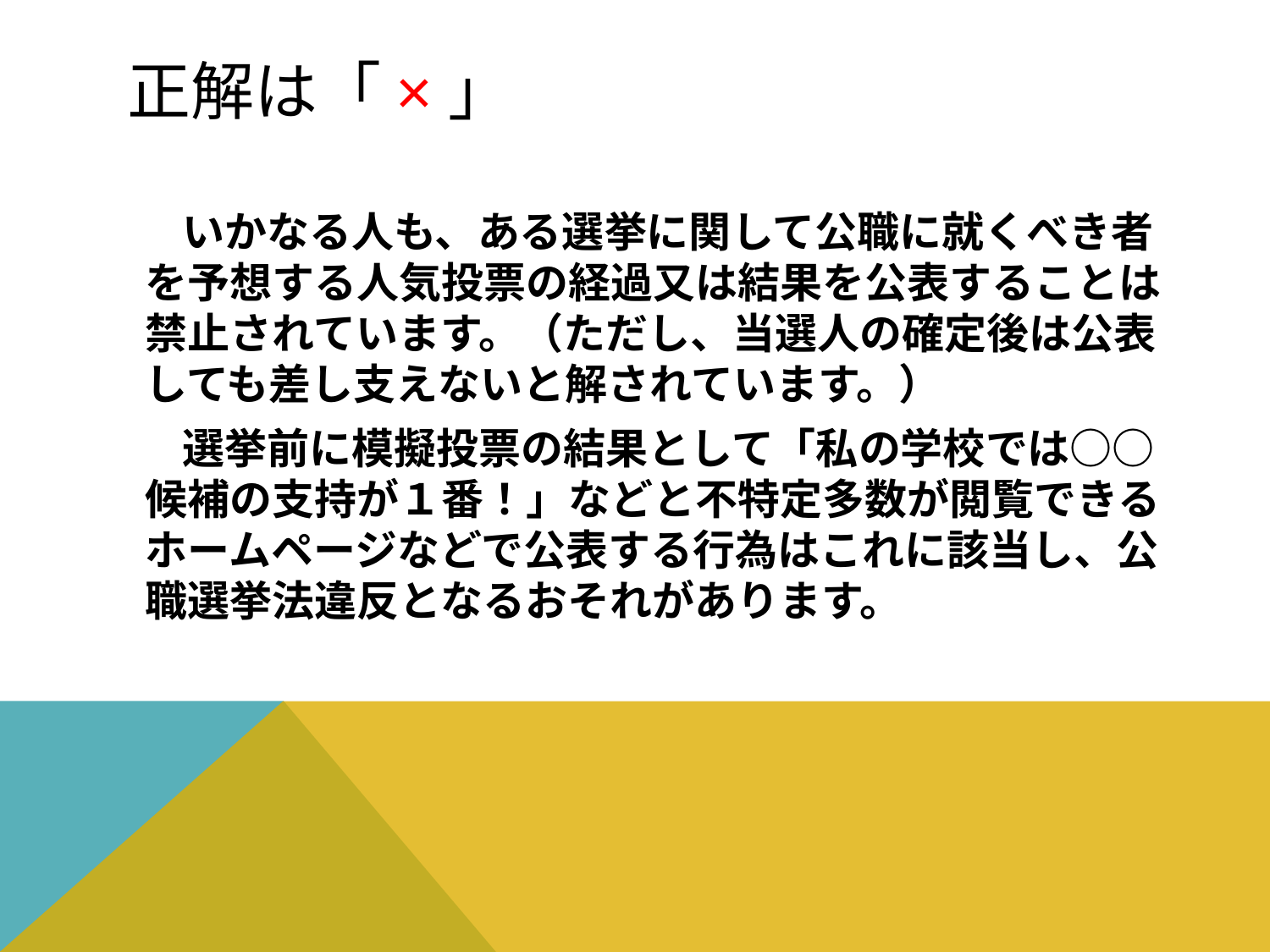

# 正解は「×」
　　いかなる人も、ある選挙に関して公職に就くべき者を予想する人気投票の経過又は結果を公表することは禁止されています。（ただし、当選人の確定後は公表しても差し支えないと解されています。）
　　選挙前に模擬投票の結果として「私の学校では○○候補の支持が１番！」などと不特定多数が閲覧できるホームページなどで公表する行為はこれに該当し、公職選挙法違反となるおそれがあります。